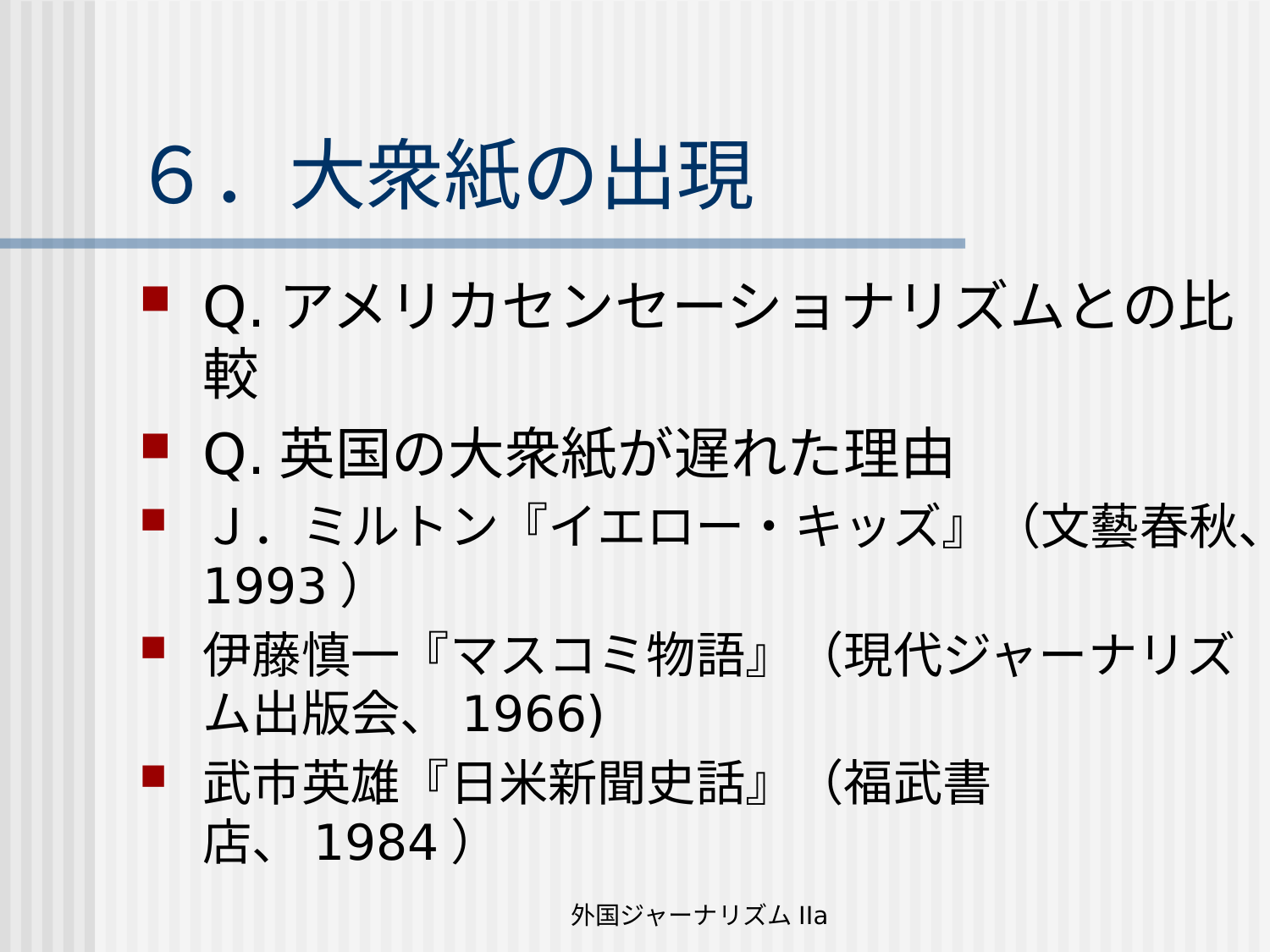

# ６．大衆紙の出現
Q.アメリカセンセーショナリズムとの比較
Q.英国の大衆紙が遅れた理由
Ｊ．ミルトン『イエロー・キッズ』（文藝春秋、1993）
伊藤慎一『マスコミ物語』（現代ジャーナリズム出版会、1966)
武市英雄『日米新聞史話』（福武書店、1984）
外国ジャーナリズムIIa